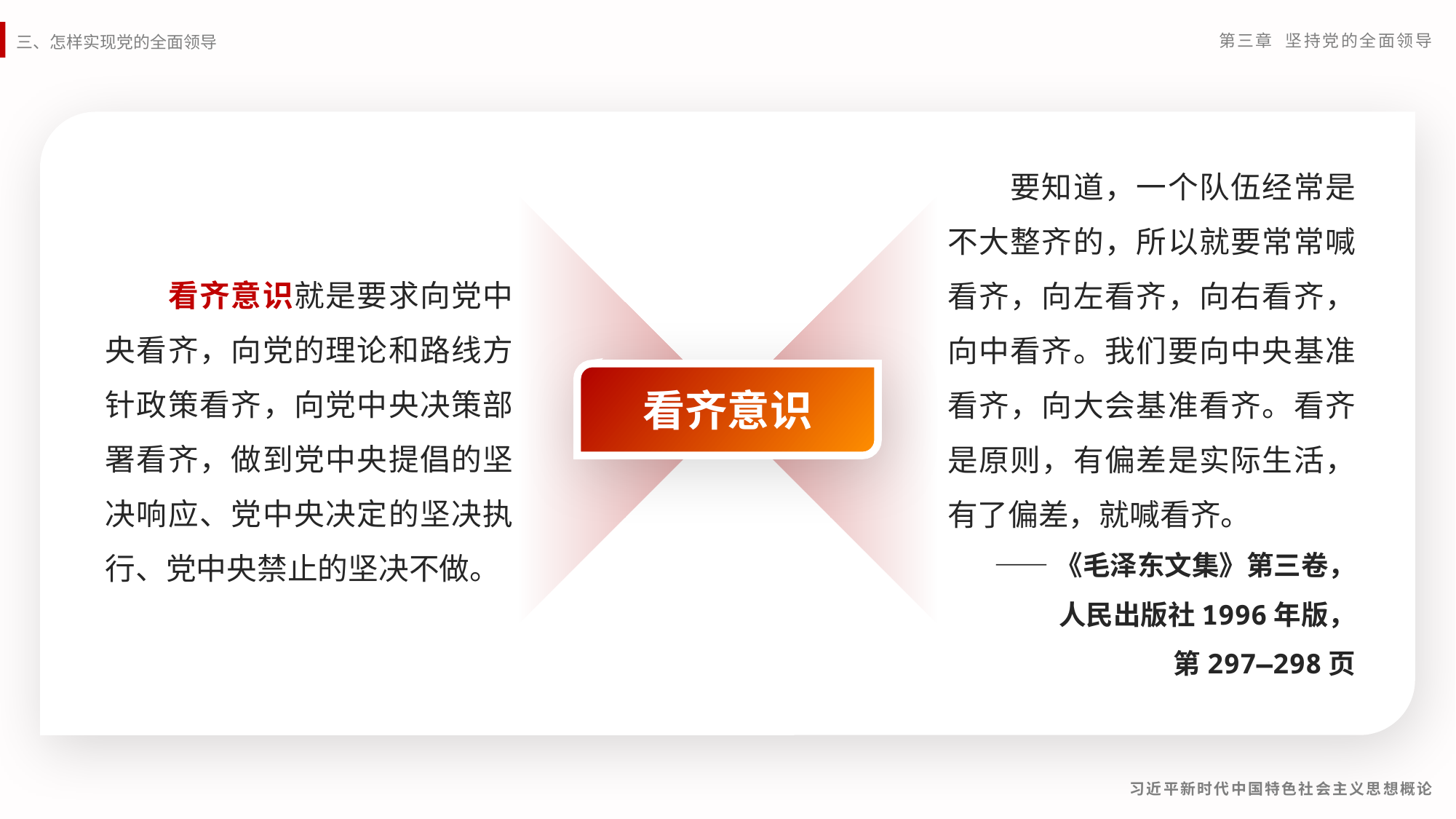

要知道，一个队伍经常是不大整齐的，所以就要常常喊看齐，向左看齐，向右看齐，向中看齐。我们要向中央基准看齐，向大会基准看齐。看齐是原则，有偏差是实际生活，有了偏差，就喊看齐。
——《毛泽东文集》第三卷，
人民出版社1996年版，
第297—298页

　　看齐意识就是要求向党中央看齐，向党的理论和路线方针政策看齐，向党中央决策部署看齐，做到党中央提倡的坚决响应、党中央决定的坚决执行、党中央禁止的坚决不做。

看齐意识